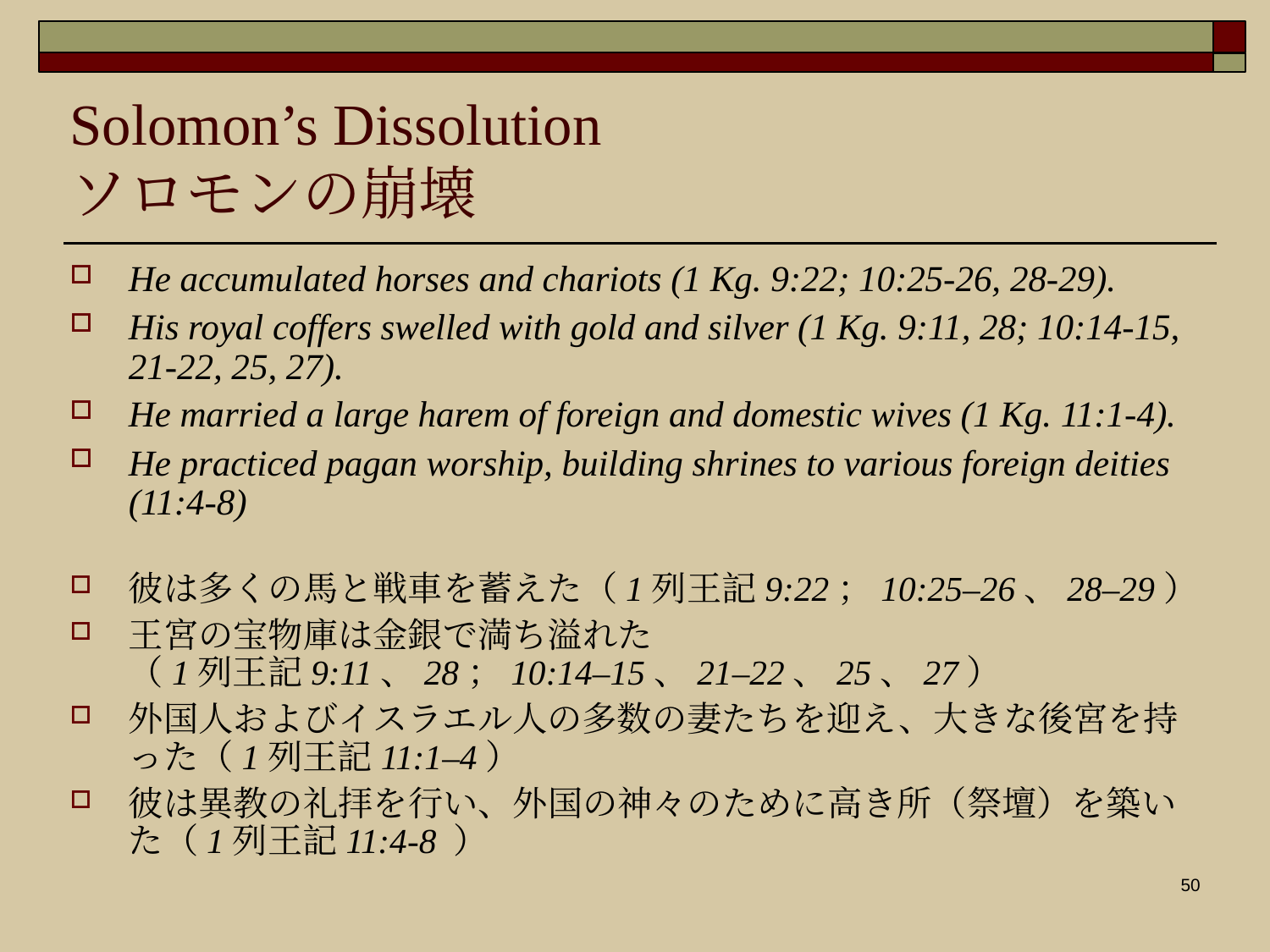

Solomon’s Dissolution
ソロモンの崩壊
He accumulated horses and chariots (1 Kg. 9:22; 10:25-26, 28-29).
His royal coffers swelled with gold and silver (1 Kg. 9:11, 28; 10:14-15, 21-22, 25, 27).
He married a large harem of foreign and domestic wives (1 Kg. 11:1-4).
He practiced pagan worship, building shrines to various foreign deities (11:4-8)
彼は多くの馬と戦車を蓄えた（1列王記9:22；10:25–26、28–29）
王宮の宝物庫は金銀で満ち溢れた                                                               （1列王記9:11、28；10:14–15、21–22、25、27）
外国人およびイスラエル人の多数の妻たちを迎え、大きな後宮を持った（1列王記11:1–4）
彼は異教の礼拝を行い、外国の神々のために高き所（祭壇）を築いた（1列王記11:4-8 ）
50